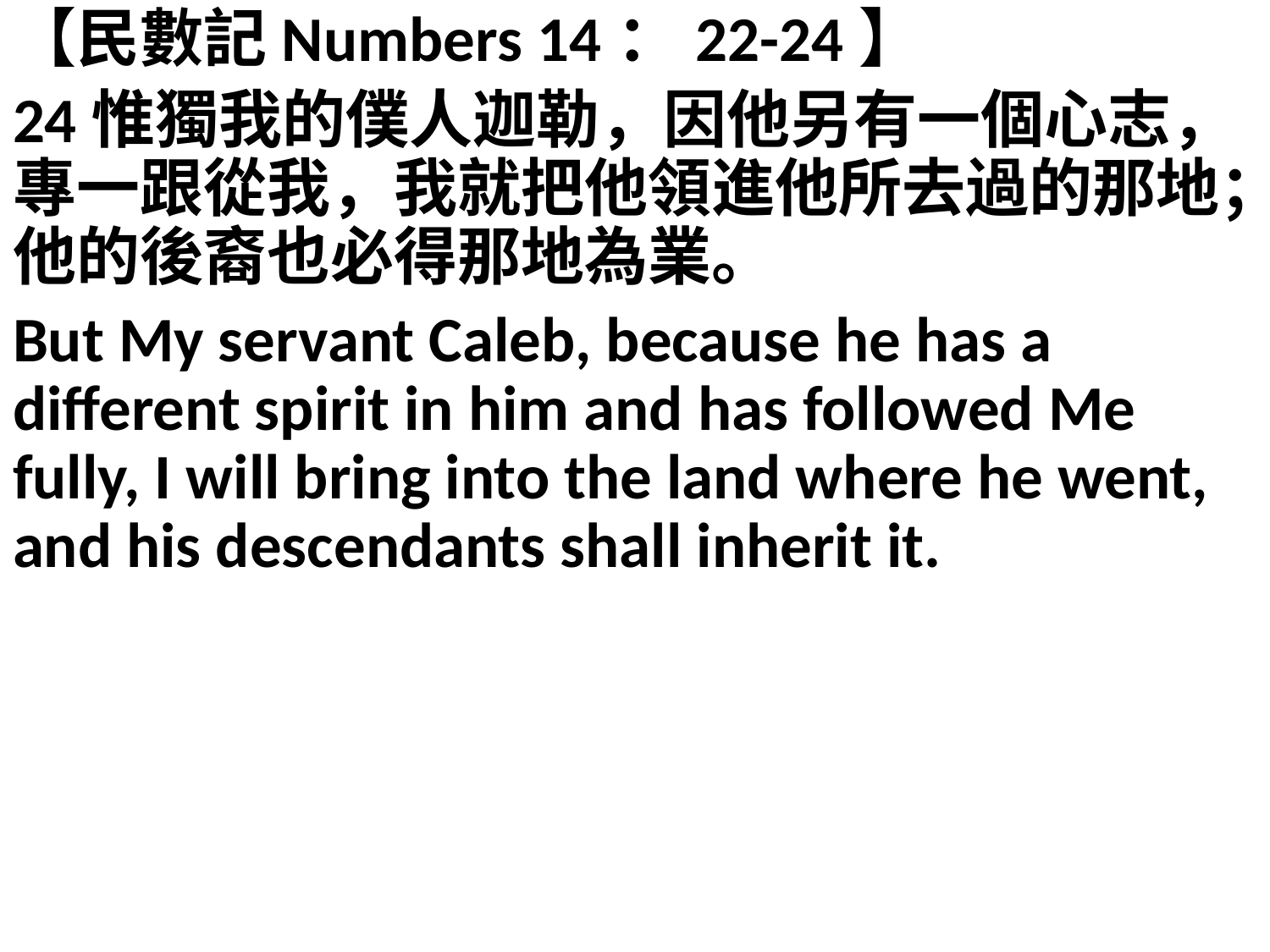

【民數記Numbers 14：22-24】
24惟獨我的僕人迦勒，因他另有一個心志，專一跟從我，我就把他領進他所去過的那地；他的後裔也必得那地為業。
But My servant Caleb, because he has a different spirit in him and has followed Me fully, I will bring into the land where he went, and his descendants shall inherit it.